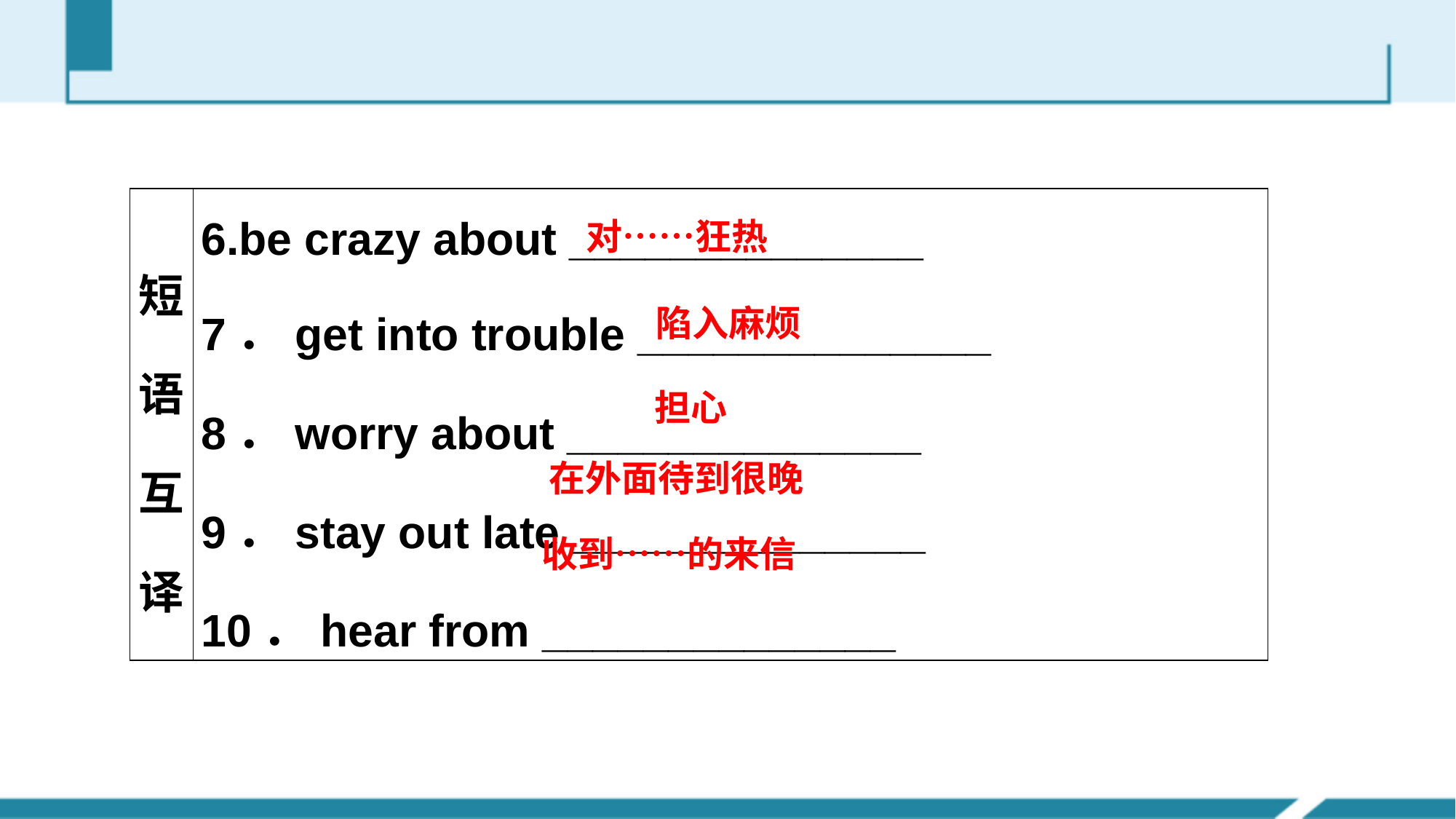

#
对……狂热
| 短语互译 | 6.be crazy about \_\_\_\_\_\_\_\_\_\_\_\_\_\_ 7．get into trouble \_\_\_\_\_\_\_\_\_\_\_\_\_\_ 8．worry about \_\_\_\_\_\_\_\_\_\_\_\_\_\_ 9．stay out late \_\_\_\_\_\_\_\_\_\_\_\_\_\_ 10．hear from \_\_\_\_\_\_\_\_\_\_\_\_\_\_ |
| --- | --- |
陷入麻烦
担心
在外面待到很晚
收到……的来信